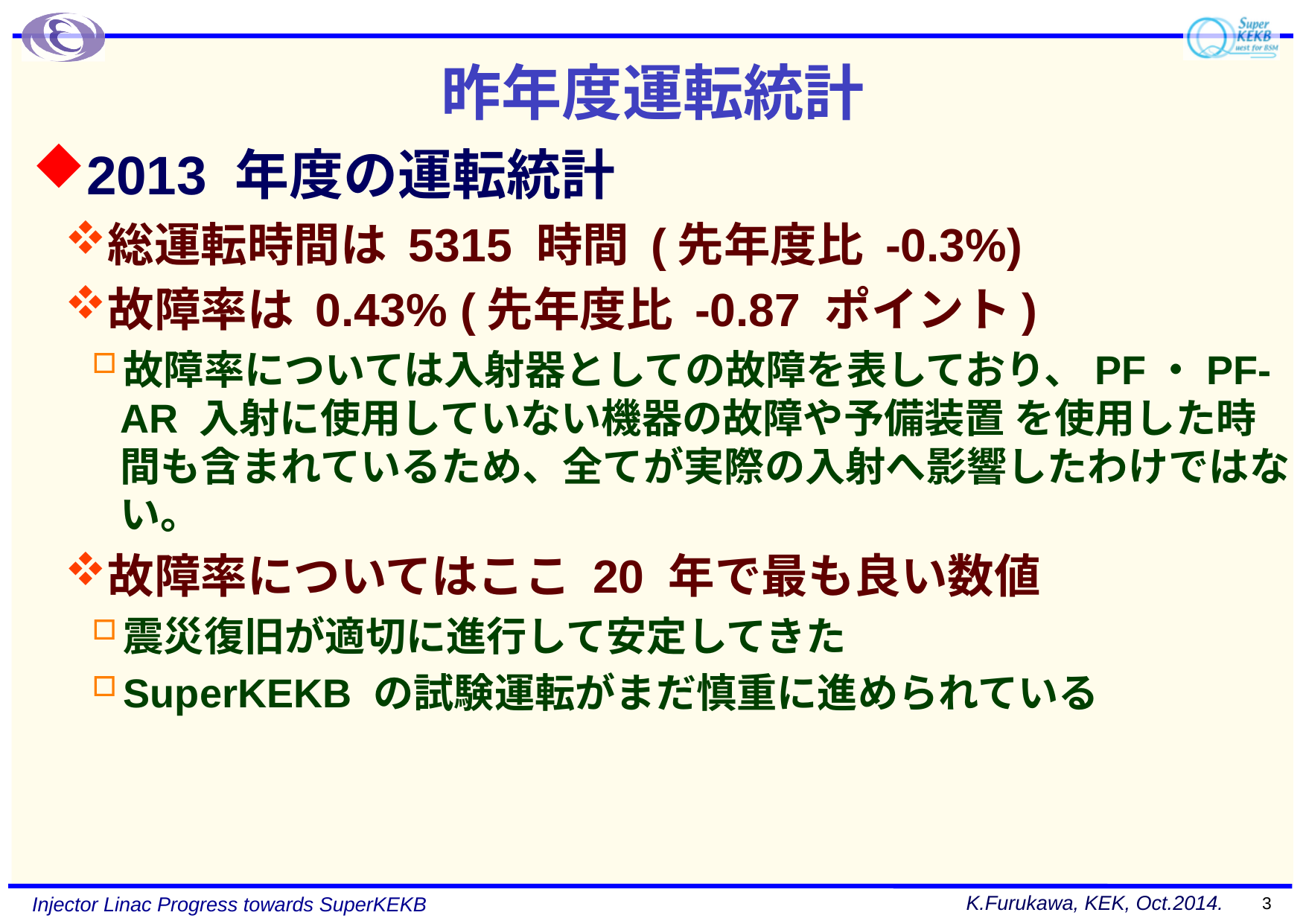

# 昨年度運転統計
2013 年度の運転統計
総運転時間は 5315 時間 (先年度比 -0.3%)
故障率は 0.43% (先年度比 -0.87 ポイント)
故障率については入射器としての故障を表しており、PF・PF-AR 入射に使用していない機器の故障や予備装置 を使用した時間も含まれているため、全てが実際の入射へ影響したわけではない。
故障率についてはここ 20 年で最も良い数値
震災復旧が適切に進行して安定してきた
SuperKEKB の試験運転がまだ慎重に進められている
3